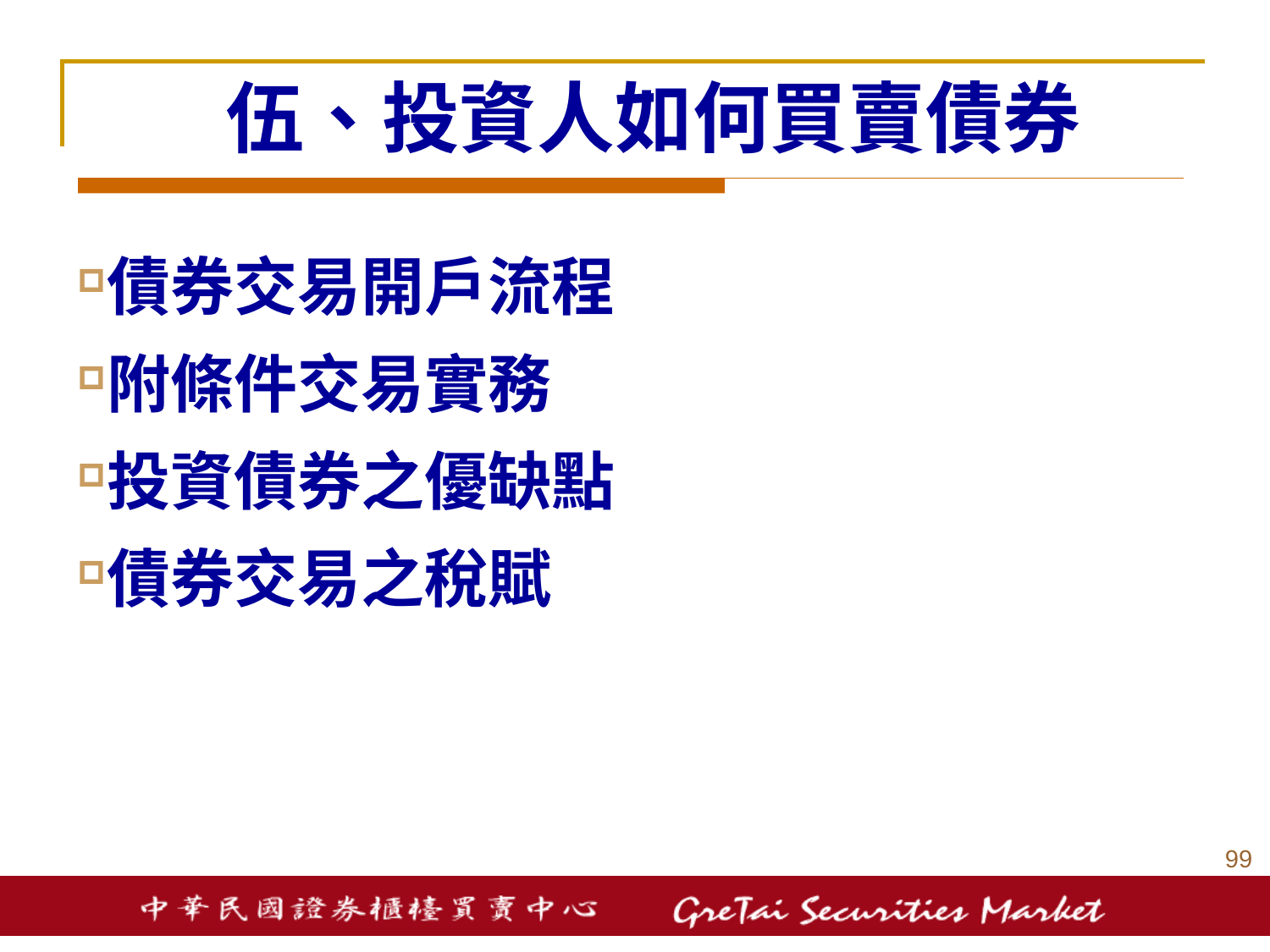

# 伍、投資人如何買賣債券

債券交易開戶流程
附條件交易實務
投資債券之優缺點
債券交易之稅賦
99